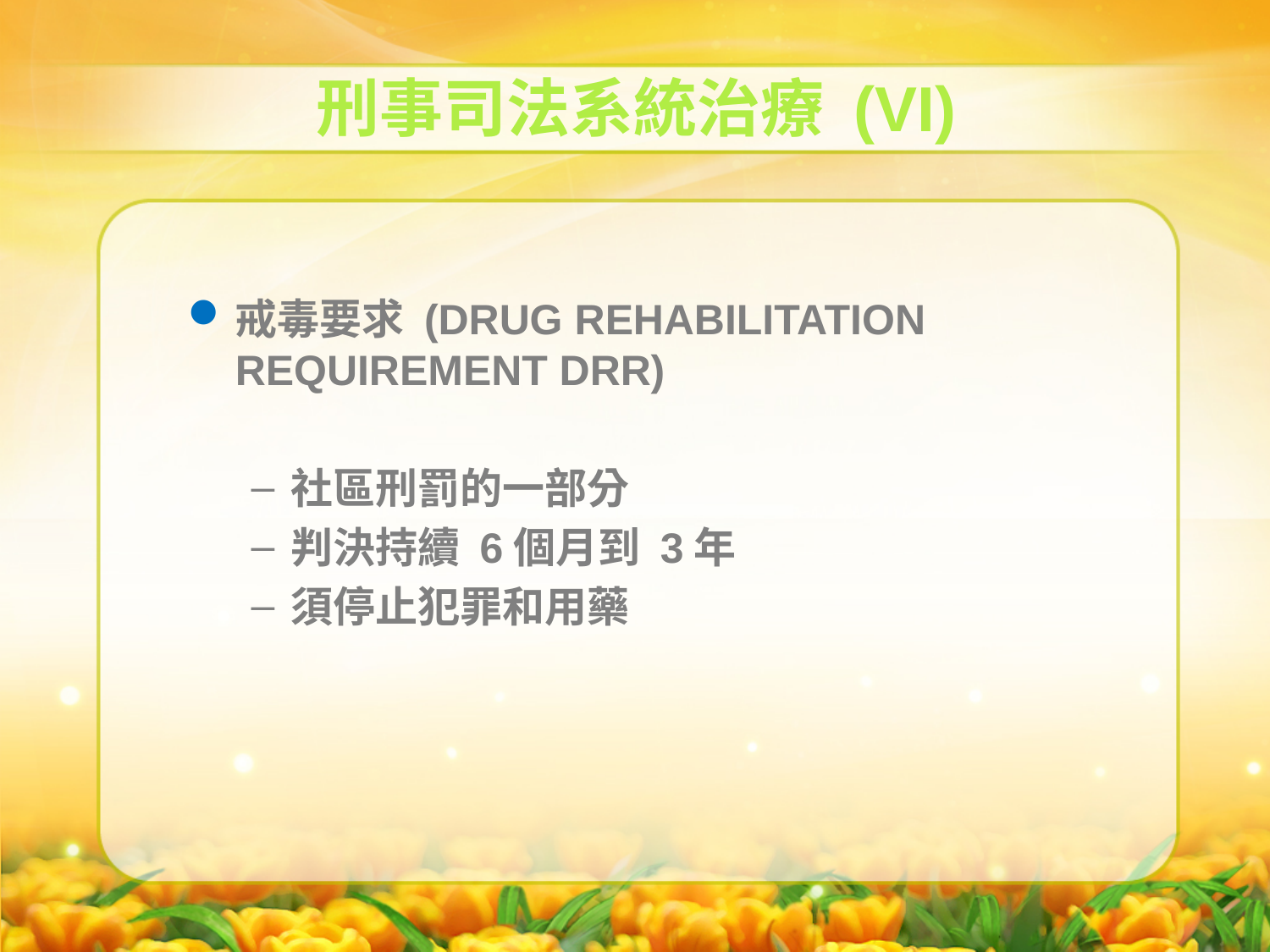

刑事司法系統治療 (VI)
戒毒要求 (DRUG REHABILITATION REQUIREMENT DRR)

社區刑罰的一部分
判決持續 6個月到 3年
須停止犯罪和用藥